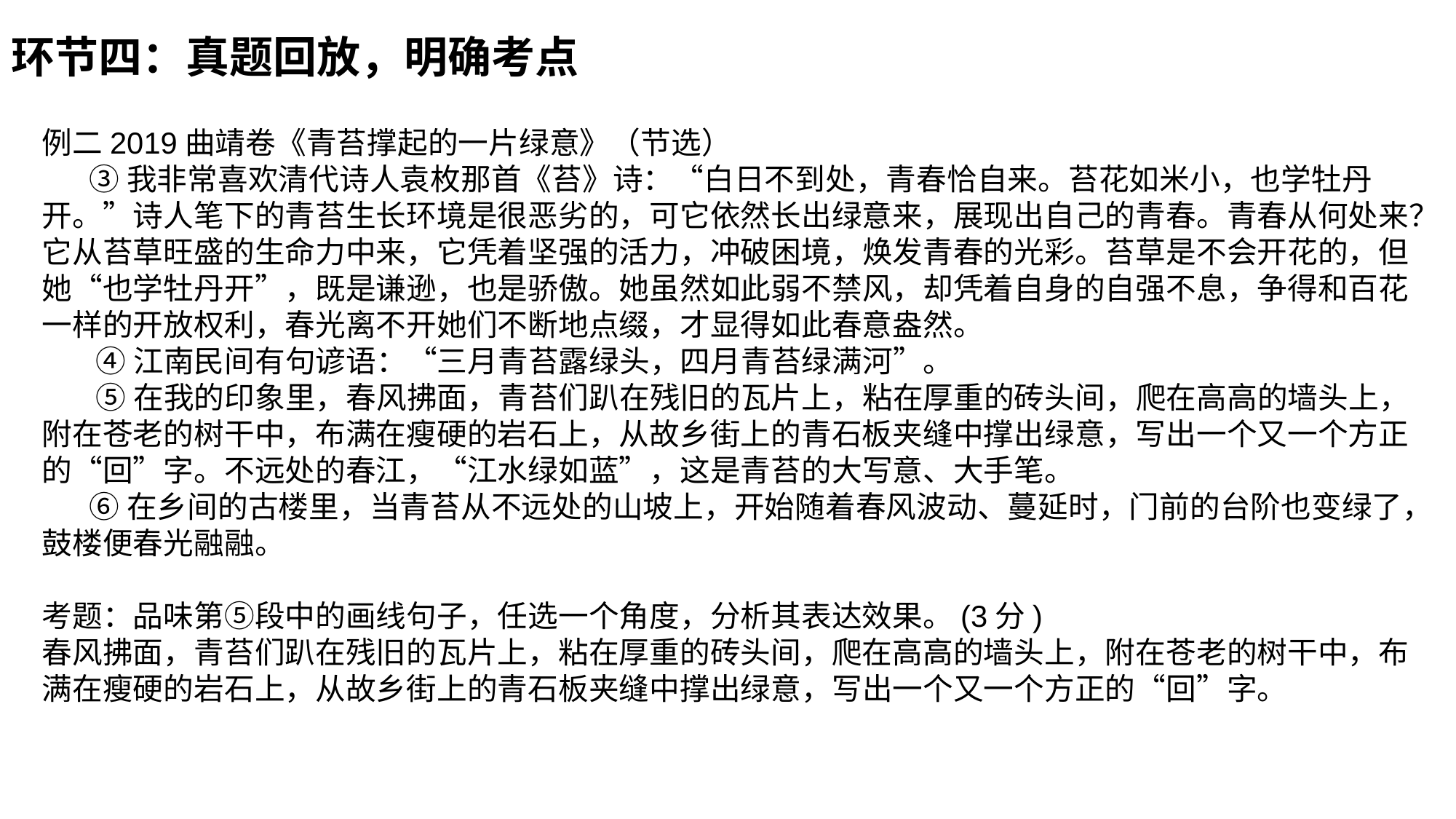

环节四：真题回放，明确考点
例二2019曲靖卷《青苔撑起的一片绿意》（节选）
       ③我非常喜欢清代诗人袁枚那首《苔》诗：“白日不到处，青春恰自来。苔花如米小，也学牡丹开。”诗人笔下的青苔生长环境是很恶劣的，可它依然长出绿意来，展现出自己的青春。青春从何处来？它从苔草旺盛的生命力中来，它凭着坚强的活力，冲破困境，焕发青春的光彩。苔草是不会开花的，但她“也学牡丹开”，既是谦逊，也是骄傲。她虽然如此弱不禁风，却凭着自身的自强不息，争得和百花一样的开放权利，春光离不开她们不断地点缀，才显得如此春意盎然。
        ④江南民间有句谚语：“三月青苔露绿头，四月青苔绿满河”。
        ⑤在我的印象里，春风拂面，青苔们趴在残旧的瓦片上，粘在厚重的砖头间，爬在高高的墙头上，附在苍老的树干中，布满在瘦硬的岩石上，从故乡街上的青石板夹缝中撑出绿意，写出一个又一个方正的“回”字。不远处的春江，“江水绿如蓝”，这是青苔的大写意、大手笔。
       ⑥在乡间的古楼里，当青苔从不远处的山坡上，开始随着春风波动、蔓延时，门前的台阶也变绿了，鼓楼便春光融融。

考题：品味第⑤段中的画线句子，任选一个角度，分析其表达效果。(3分)
春风拂面，青苔们趴在残旧的瓦片上，粘在厚重的砖头间，爬在高高的墙头上，附在苍老的树干中，布满在瘦硬的岩石上，从故乡街上的青石板夹缝中撑出绿意，写出一个又一个方正的“回”字。